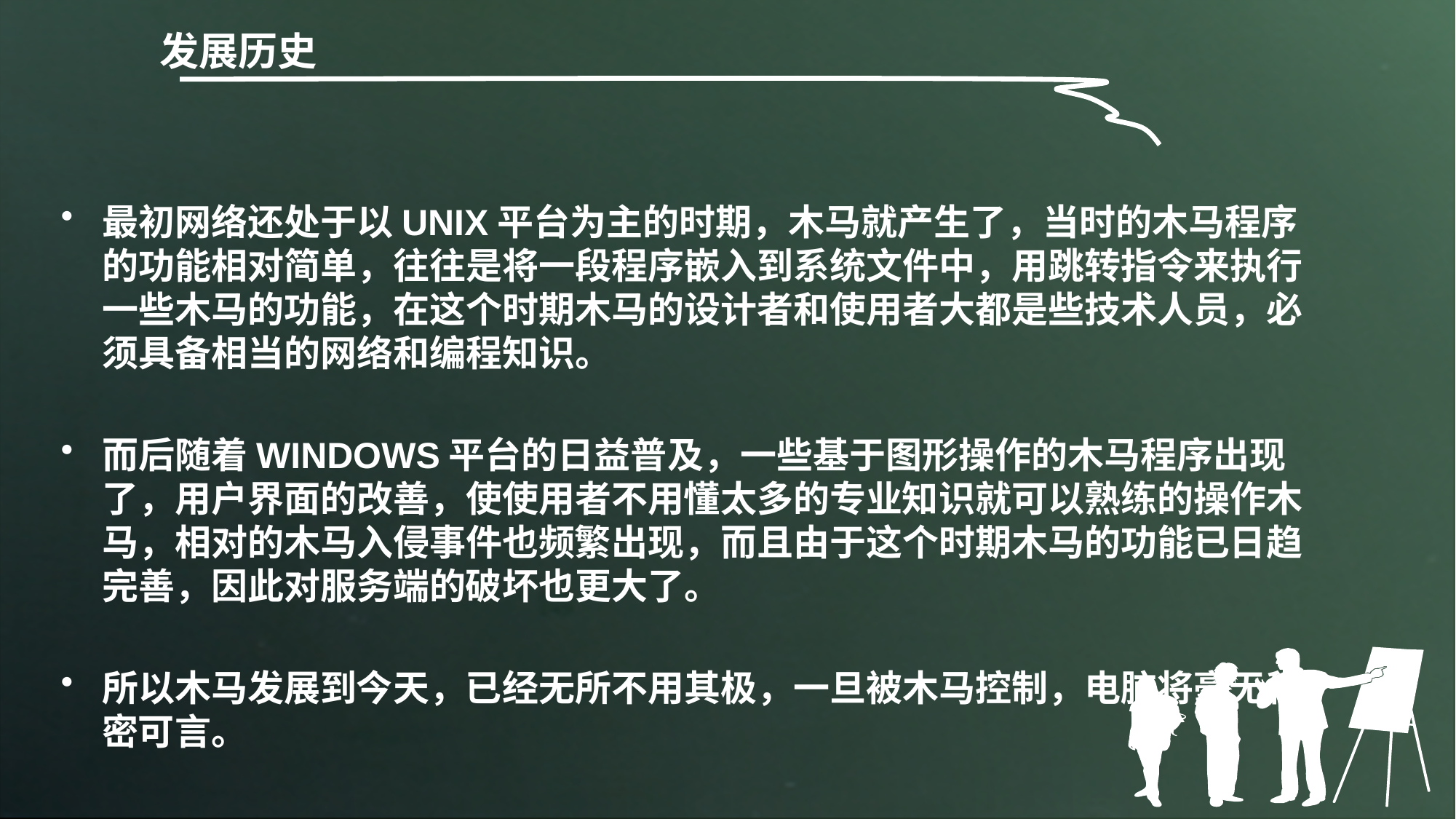

# 发展历史

最初网络还处于以UNIX平台为主的时期，木马就产生了，当时的木马程序的功能相对简单，往往是将一段程序嵌入到系统文件中，用跳转指令来执行一些木马的功能，在这个时期木马的设计者和使用者大都是些技术人员，必须具备相当的网络和编程知识。

而后随着WINDOWS平台的日益普及，一些基于图形操作的木马程序出现了，用户界面的改善，使使用者不用懂太多的专业知识就可以熟练的操作木马，相对的木马入侵事件也频繁出现，而且由于这个时期木马的功能已日趋完善，因此对服务端的破坏也更大了。

所以木马发展到今天，已经无所不用其极，一旦被木马控制，电脑将毫无秘密可言。